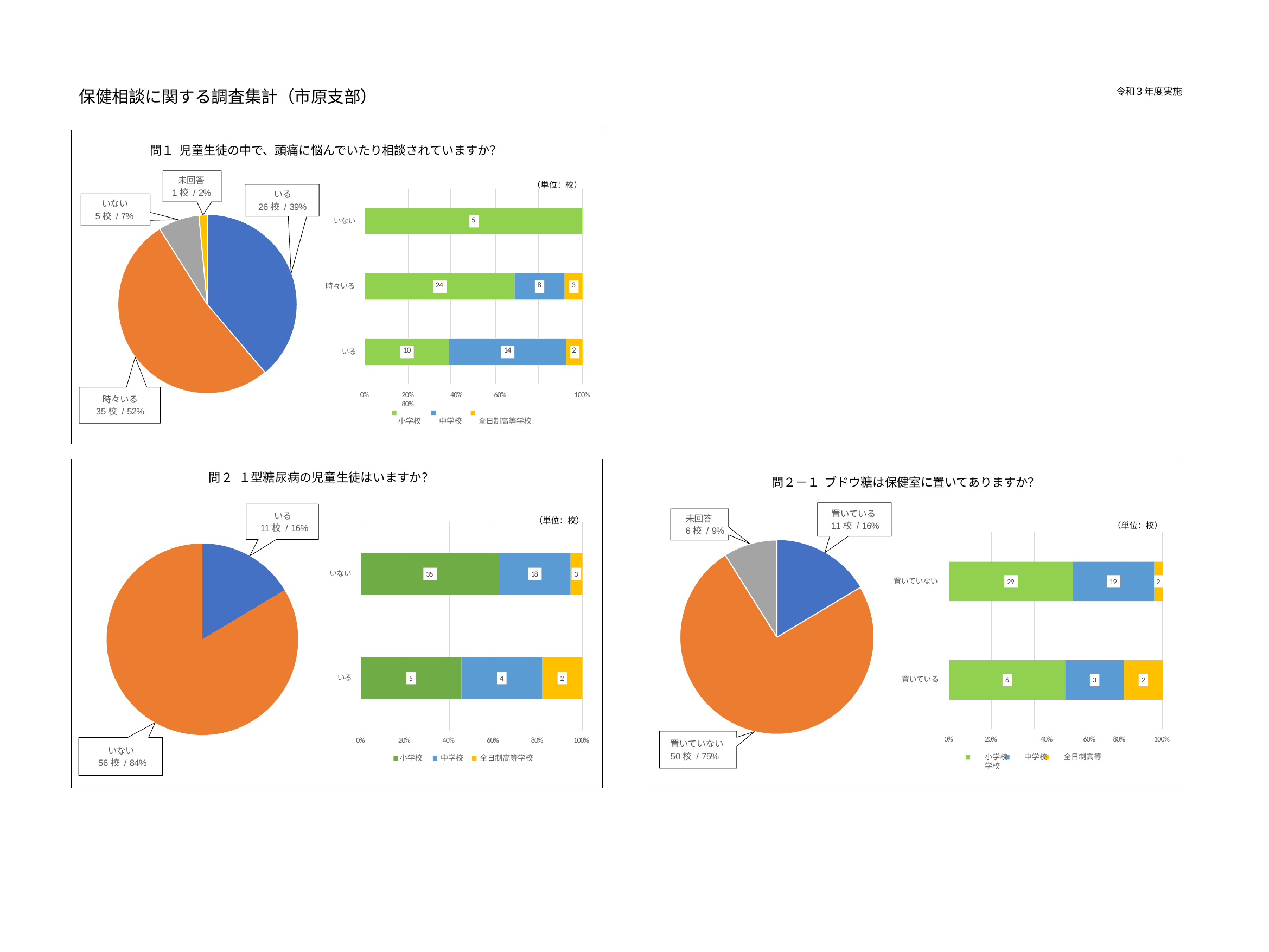

令和３年度実施
保健相談に関する調査集計（市原支部）

問１  児童生徒の中で、頭痛に悩んでいたり相談されていますか？

未回答
1校 / 2%
（単位：校）

いる
26校 / 39%
|  |  |  |  |  |  |  |
| --- | --- | --- | --- | --- | --- | --- |
| 5 |  |  |  |  |  |  |
|  |  |  |  |  |  |  |
| 24 |  |  |  | 8 |  | 3 |
|  |  |  |  |  |  |  |
| 10 |  | 14 |  |  |  | 2 |
|  |  |  |  |  |  |  |

いない
5校 / 7%

いない

時々いる

いる

0%
100%
20%	40%	60%	80%
小学校	中学校	全日制高等学校
時々いる
35校 / 52%

問２  １型糖尿病の児童生徒はいますか？
問２－１  ブドウ糖は保健室に置いてありますか？

置いている
11校 / 16%
いる
11校 / 16%

未回答
6校 / 9%
（単位：校）
（単位：校）

いない
35
18
3

置いていない
29
19
2

いる
5
4
2

置いている
6
3
2

0%
80%
100%
20%	40%	60%
小学校	中学校	全日制高等学校
0%
100%
20%	40%	60%	80%
小学校	中学校	全日制高等学校
置いていない
50校 / 75%
いない
56校 / 84%